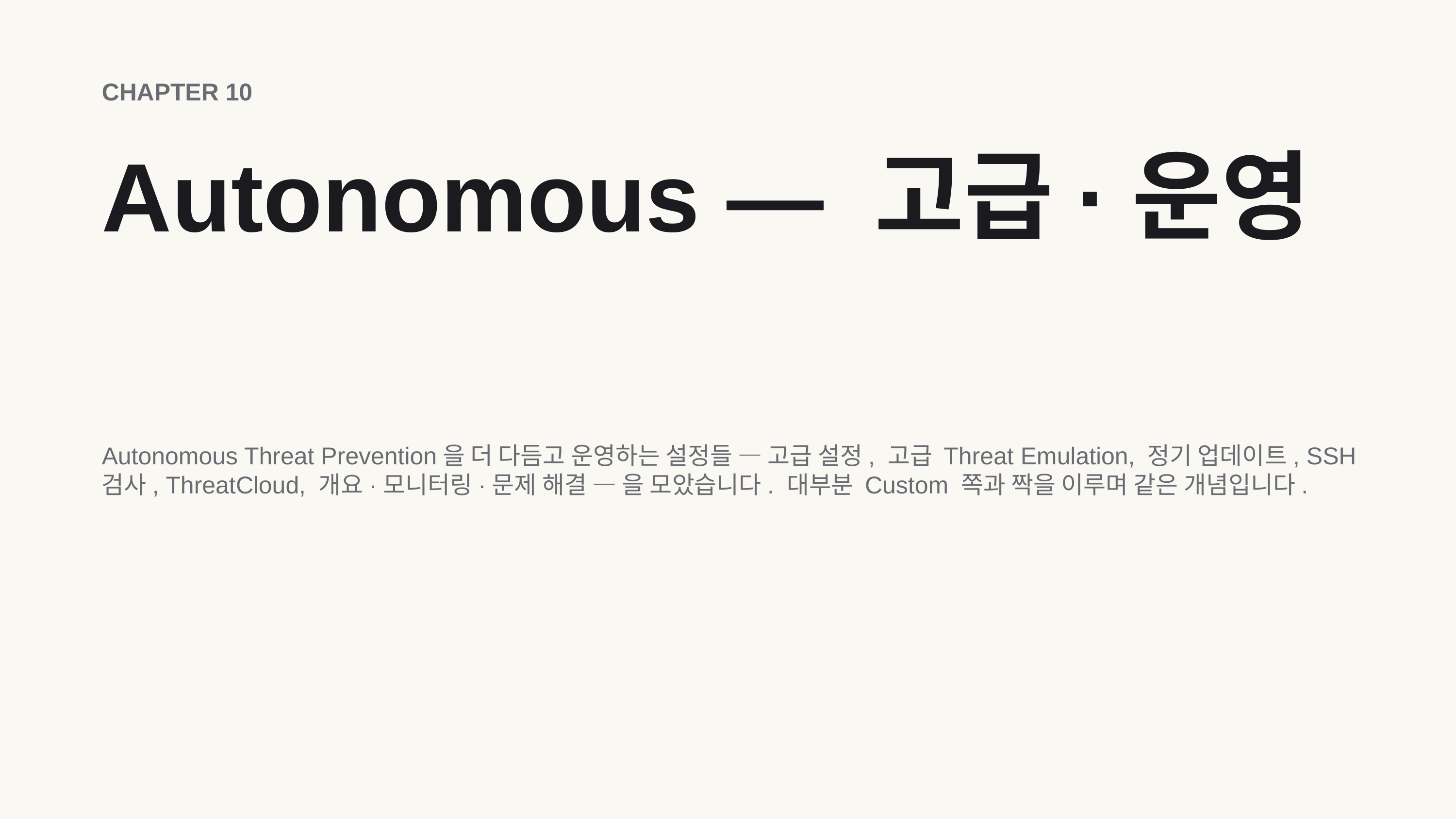

CHAPTER 10
Autonomous — 고급·운영
Autonomous Threat Prevention을 더 다듬고 운영하는 설정들 — 고급 설정, 고급 Threat Emulation, 정기 업데이트, SSH 검사, ThreatCloud, 개요·모니터링·문제 해결 — 을 모았습니다. 대부분 Custom 쪽과 짝을 이루며 같은 개념입니다.